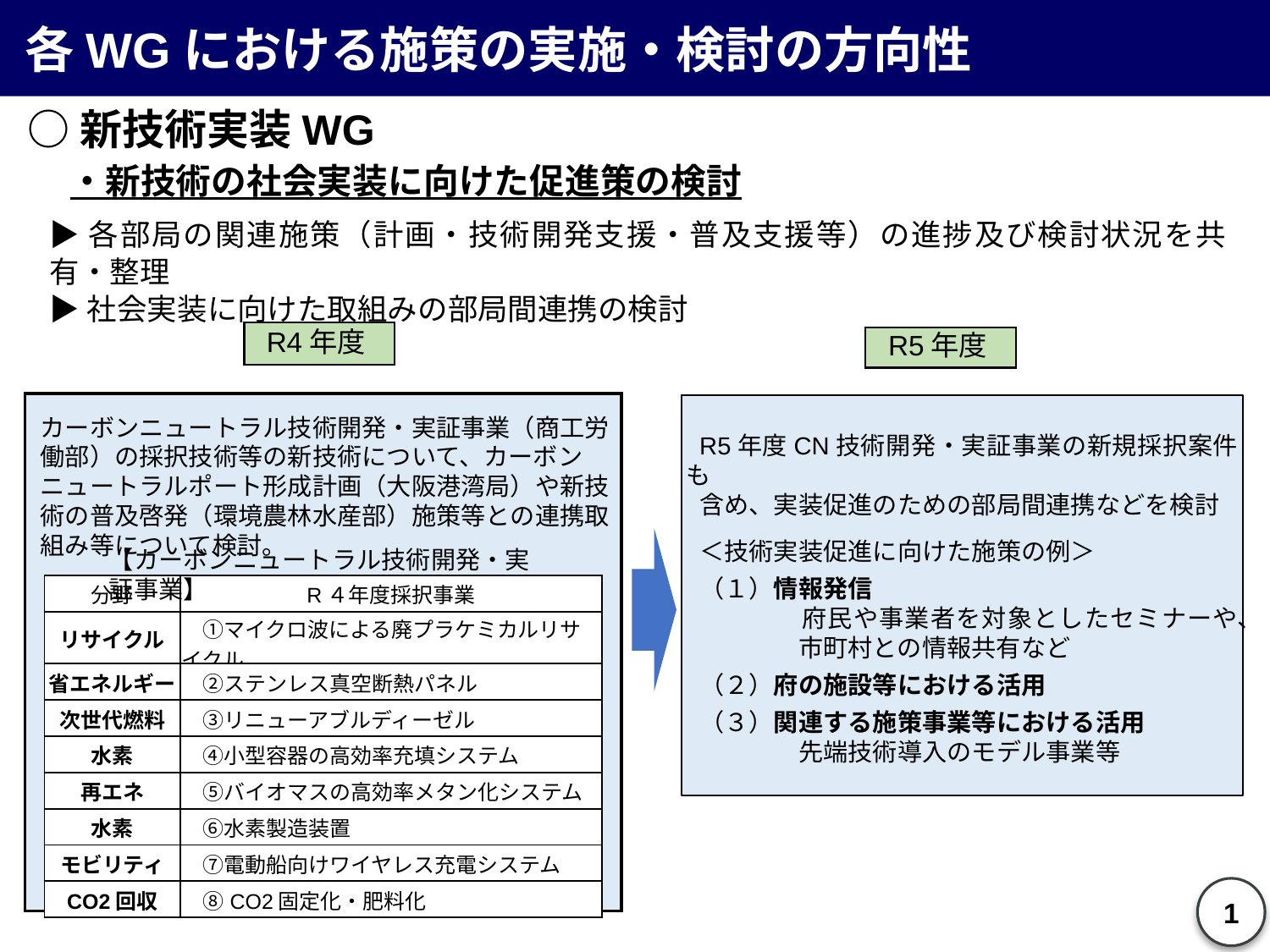

各WGにおける施策の実施・検討の方向性
○新技術実装WG
　・新技術の社会実装に向けた促進策の検討
▶各部局の関連施策（計画・技術開発支援・普及支援等）の進捗及び検討状況を共有・整理
▶社会実装に向けた取組みの部局間連携の検討
R4年度
R5年度

R5年度CN技術開発・実証事業の新規採択案件も
含め、実装促進のための部局間連携などを検討

＜技術実装促進に向けた施策の例＞
（１）情報発信
　　　　府民や事業者を対象としたセミナーや、
　　　　市町村との情報共有など
（２）府の施設等における活用
（３）関連する施策事業等における活用
　　　　先端技術導入のモデル事業等

カーボンニュートラル技術開発・実証事業（商工労働部）の採択技術等の新技術について、カーボンニュートラルポート形成計画（大阪港湾局）や新技術の普及啓発（環境農林水産部）施策等との連携取組み等について検討。
【カーボンニュートラル技術開発・実証事業】
| 分野 | R４年度採択事業 |
| --- | --- |
| リサイクル | ➀マイクロ波による廃プラケミカルリサイクル |
| 省エネルギー | ②ステンレス真空断熱パネル |
| 次世代燃料 | ③リニューアブルディーゼル |
| 水素 | ④小型容器の高効率充填システム |
| 再エネ | ⑤バイオマスの高効率メタン化システム |
| 水素 | ⑥水素製造装置 |
| モビリティ | ⑦電動船向けワイヤレス充電システム |
| CO2回収 | ⑧CO2固定化・肥料化 |

1